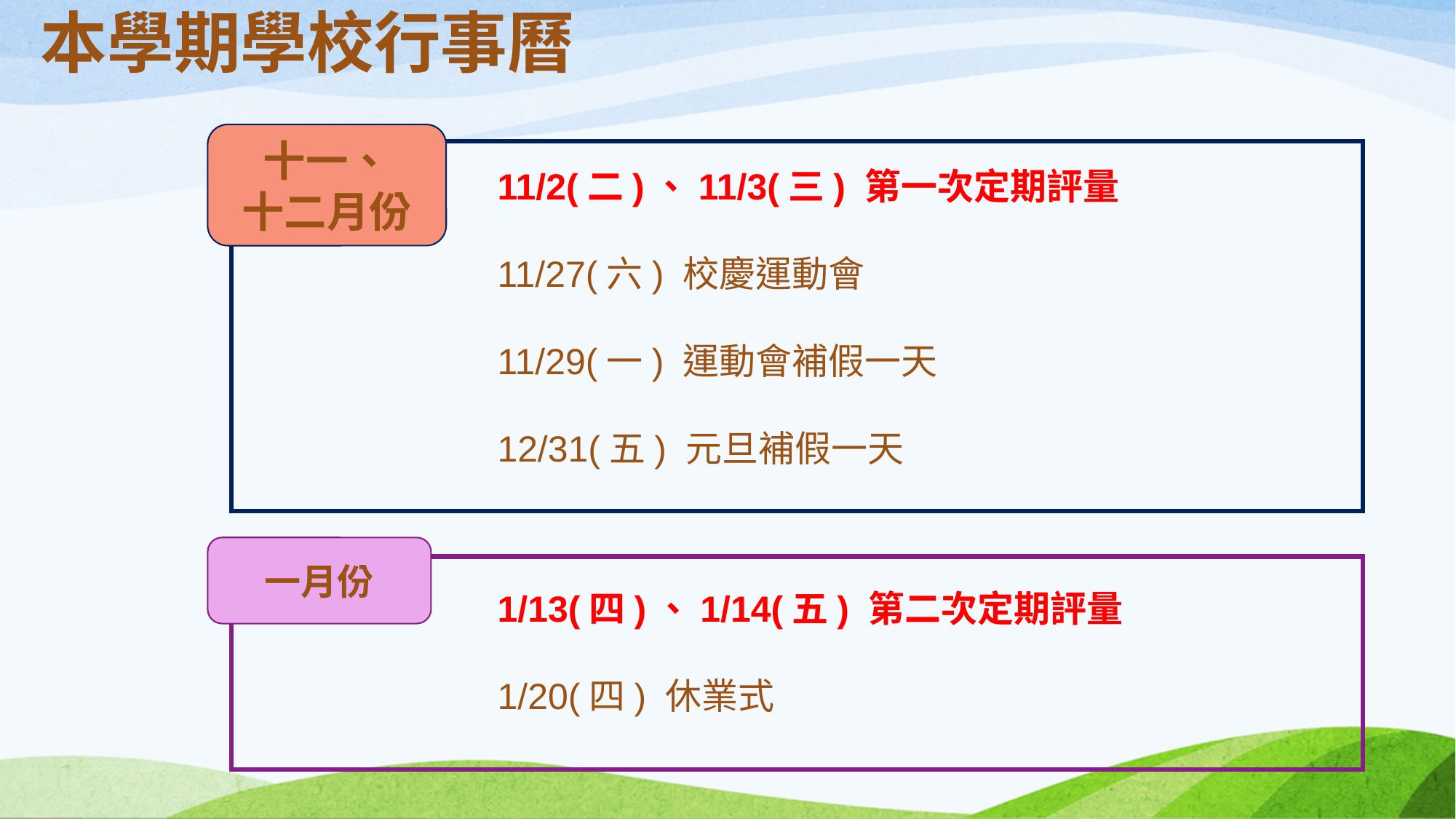

本學期學校行事曆
十一、
十二月份

11/2(二)、11/3(三) 第一次定期評量

11/27(六) 校慶運動會

11/29(一) 運動會補假一天

12/31(五) 元旦補假一天
一月份

1/13(四)、1/14(五) 第二次定期評量

1/20(四) 休業式